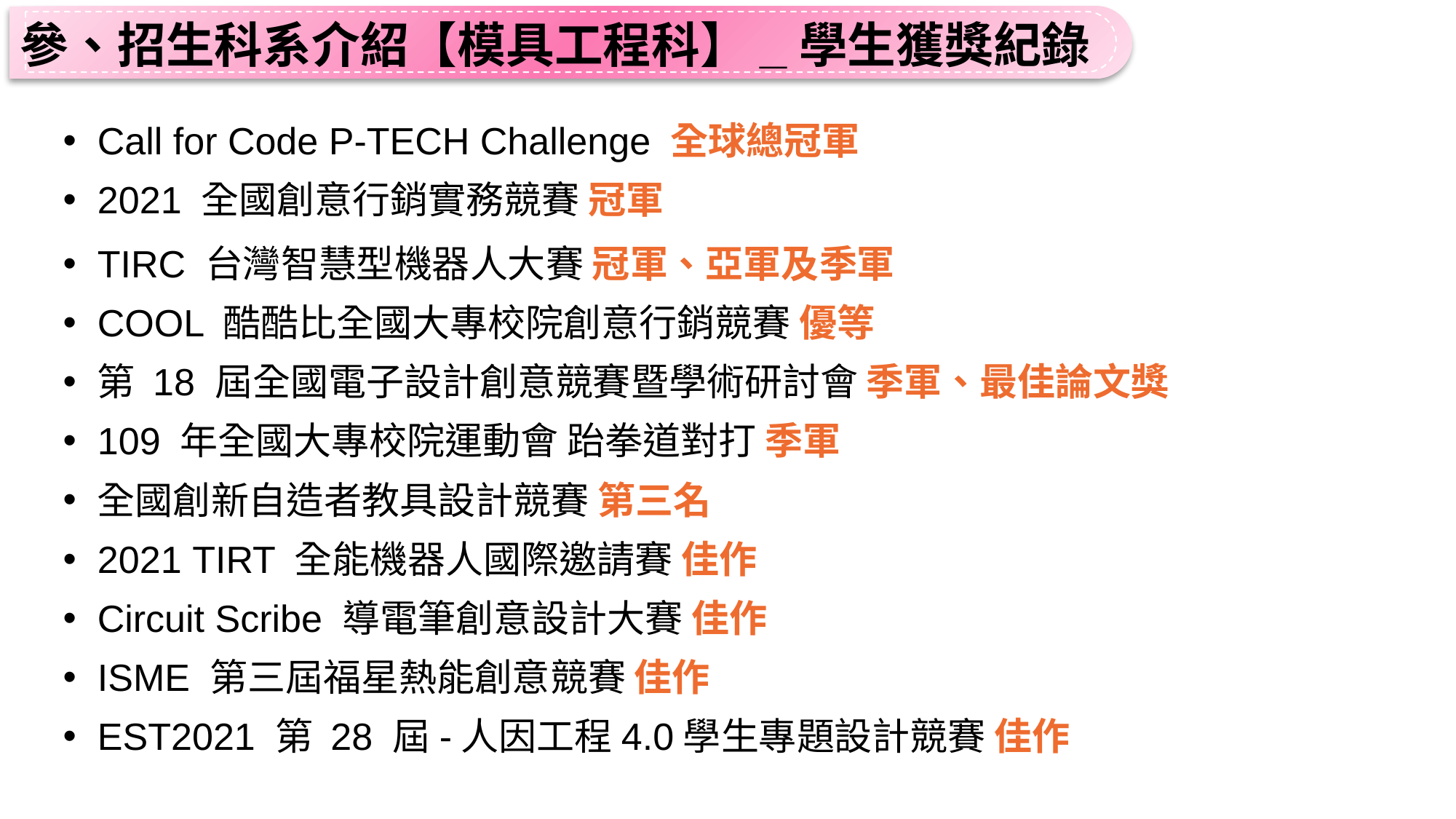

參、招生科系介紹【模具工程科】_學生獲獎紀錄

Call for Code P-TECH Challenge 全球總冠軍
2021 全國創意行銷實務競賽 冠軍
TIRC 台灣智慧型機器人大賽 冠軍、亞軍及季軍
COOL 酷酷比全國大專校院創意行銷競賽 優等
第 18 屆全國電子設計創意競賽暨學術研討會 季軍、最佳論文獎
109 年全國大專校院運動會 跆拳道對打 季軍
全國創新自造者教具設計競賽 第三名
2021 TIRT 全能機器人國際邀請賽 佳作
Circuit Scribe 導電筆創意設計大賽 佳作
ISME 第三屆福星熱能創意競賽 佳作
EST2021 第 28 屆-人因工程4.0學生專題設計競賽 佳作